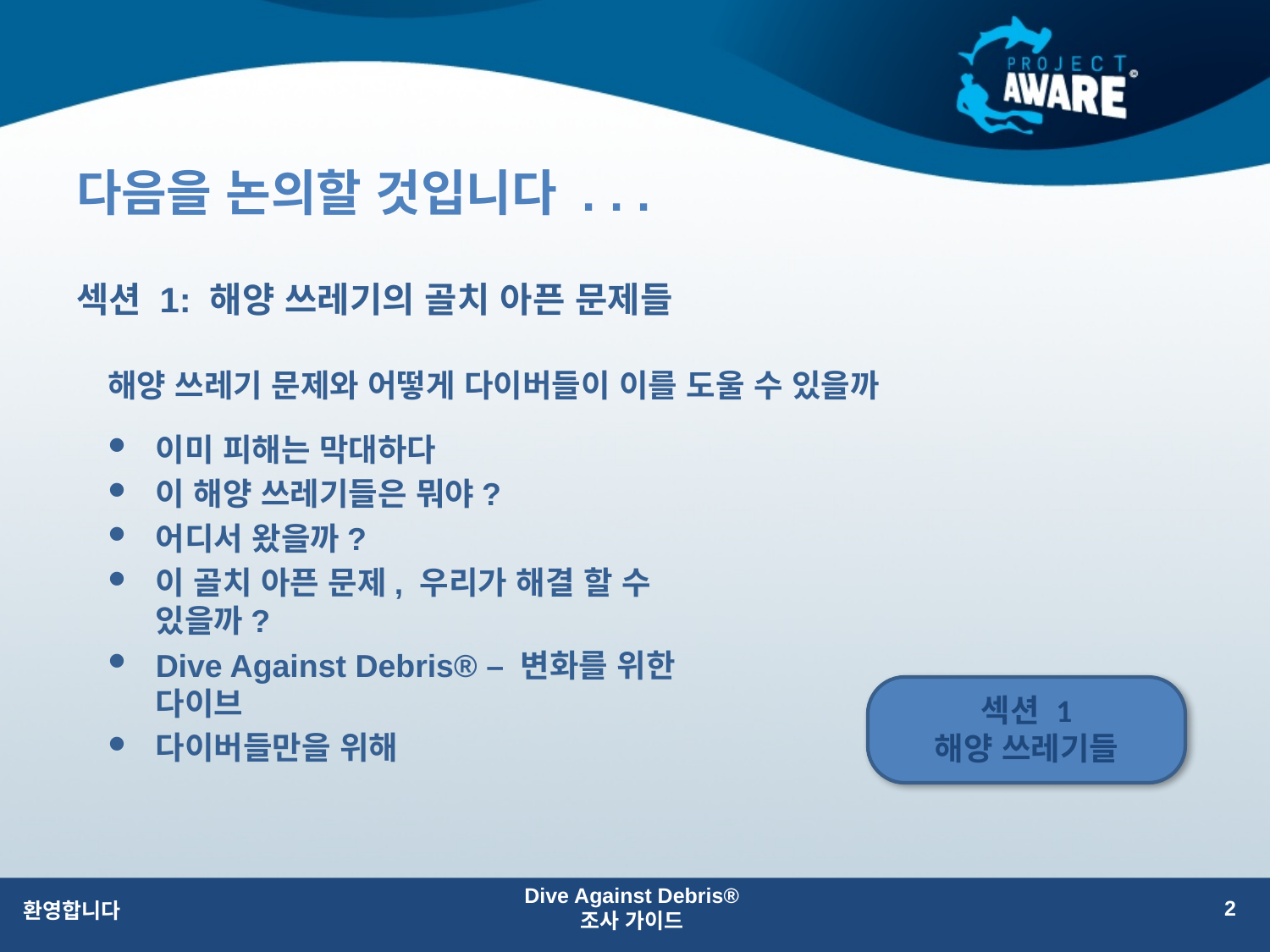

# 다음을 논의할 것입니다 . . .
섹션 1: 해양 쓰레기의 골치 아픈 문제들
해양 쓰레기 문제와 어떻게 다이버들이 이를 도울 수 있을까
이미 피해는 막대하다
이 해양 쓰레기들은 뭐야?
어디서 왔을까?
이 골치 아픈 문제, 우리가 해결 할 수  있을까?
Dive Against Debris® – 변화를 위한 다이브
다이버들만을 위해

섹션 1
해양 쓰레기들
Dive Against Debris®
조사 가이드
2
환영합니다